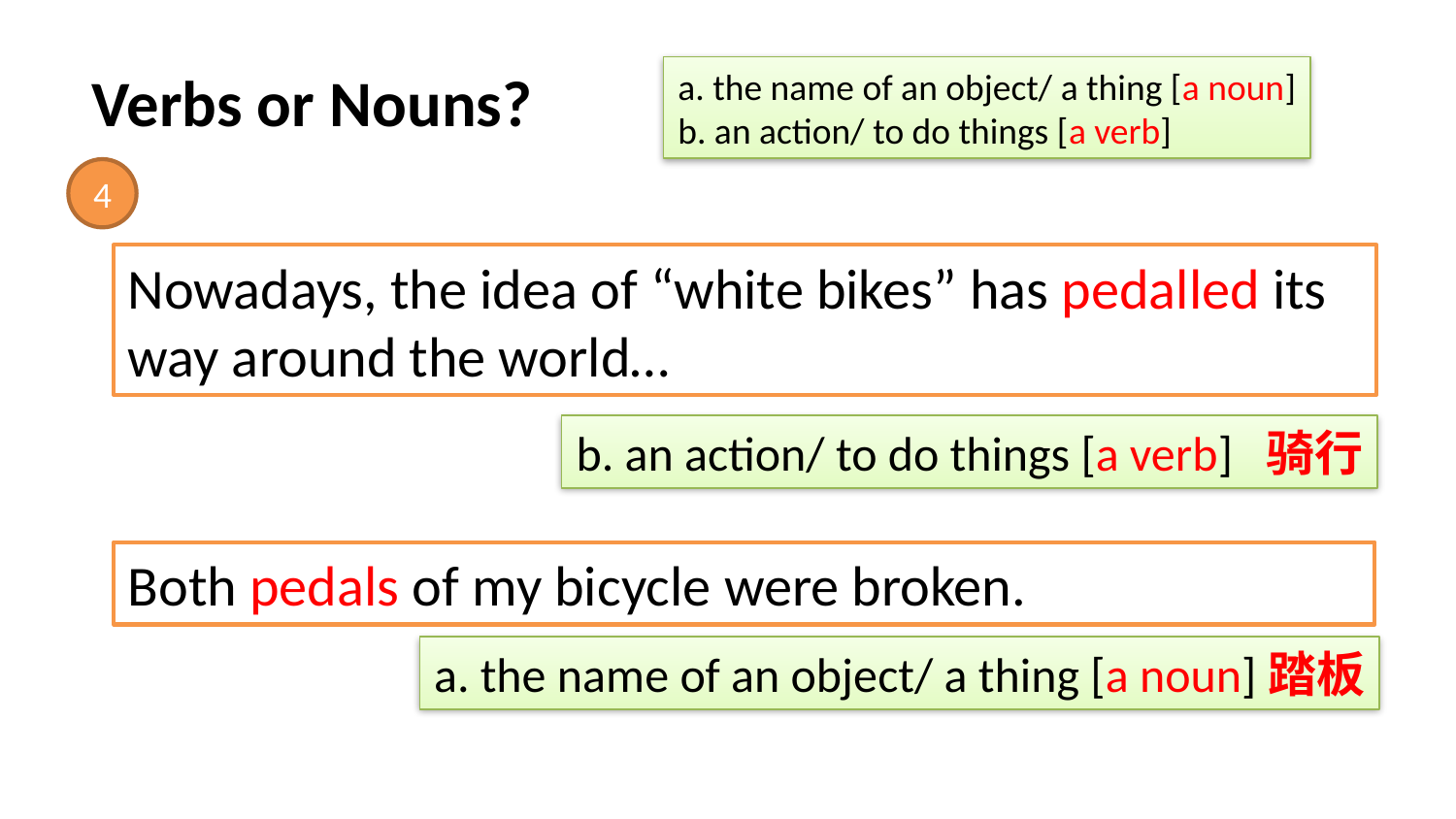

Verbs or Nouns?
a. the name of an object/ a thing [a noun]
b. an action/ to do things [a verb]
4
Nowadays, the idea of “white bikes” has pedalled its way around the world…
b. an action/ to do things [a verb]  骑行
Both pedals of my bicycle were broken.
a. the name of an object/ a thing [a noun]踏板